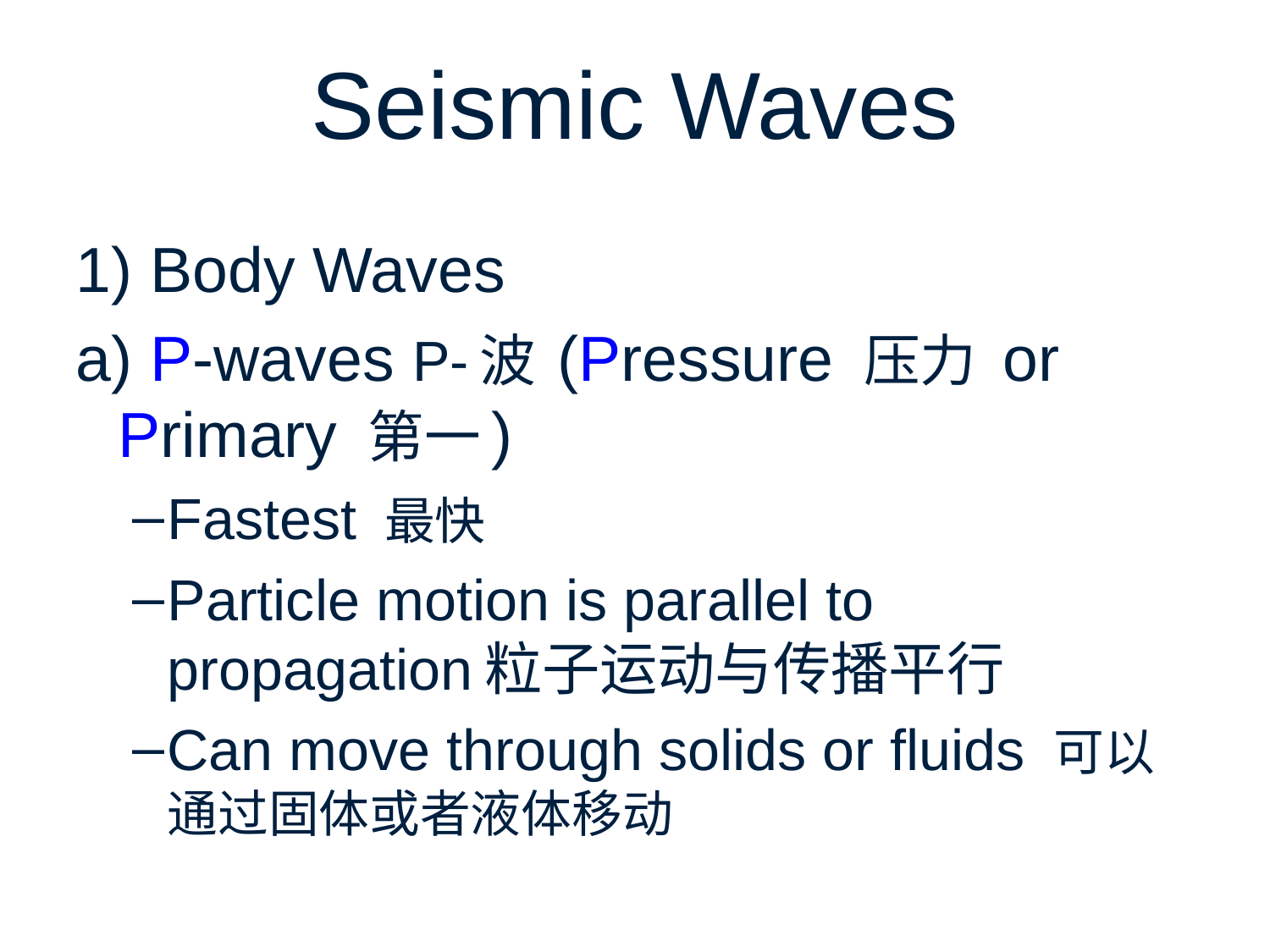

# Seismic Waves
1) Body Waves
a) P-waves P-波 (Pressure 压力 or Primary 第一)
Fastest 最快
Particle motion is parallel to propagation粒子运动与传播平行
Can move through solids or fluids 可以通过固体或者液体移动